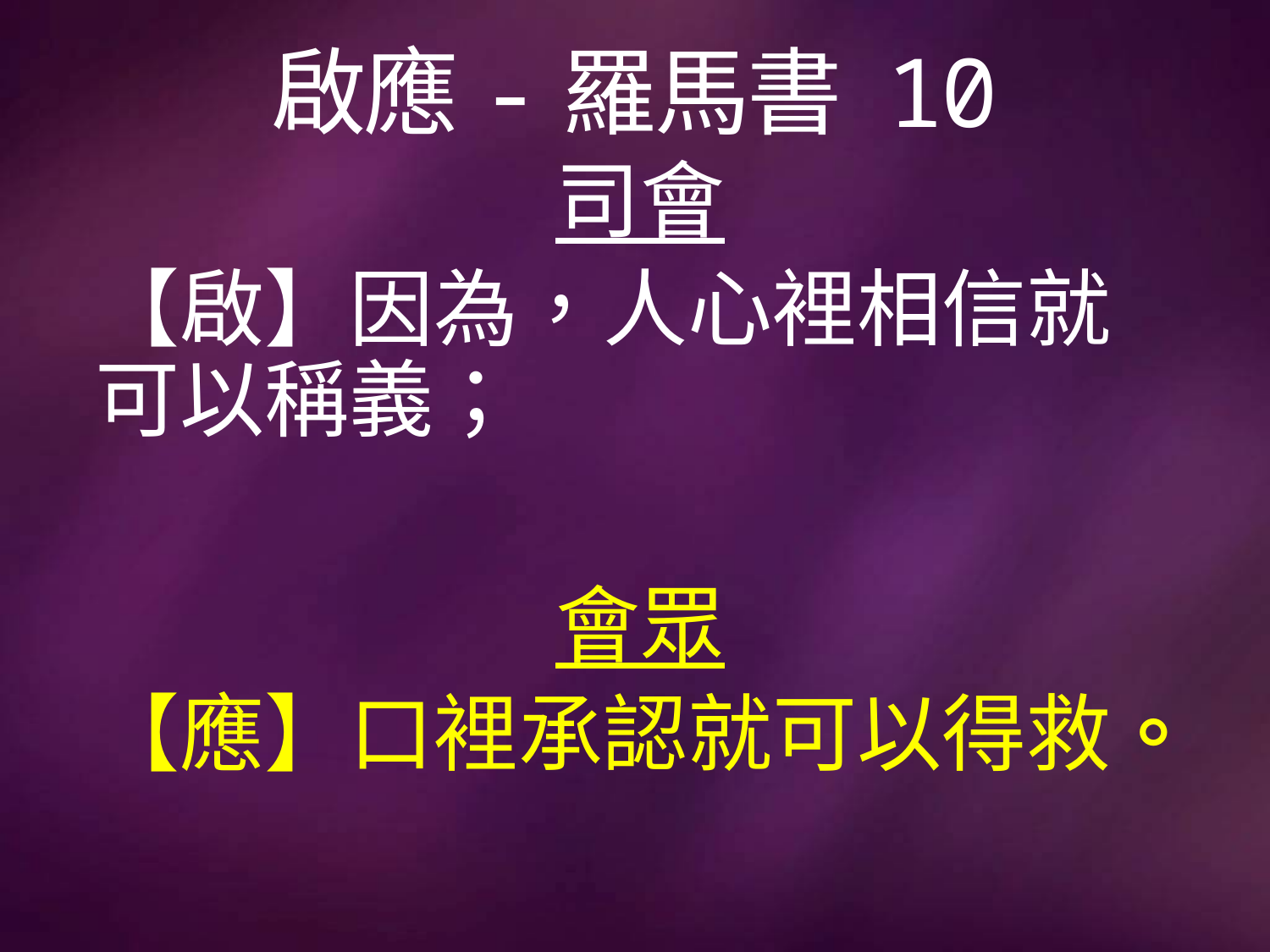

# 啟應-羅馬書 10
司會
【啟】因為，人心裡相信就可以稱義；

會眾
【應】口裡承認就可以得救。